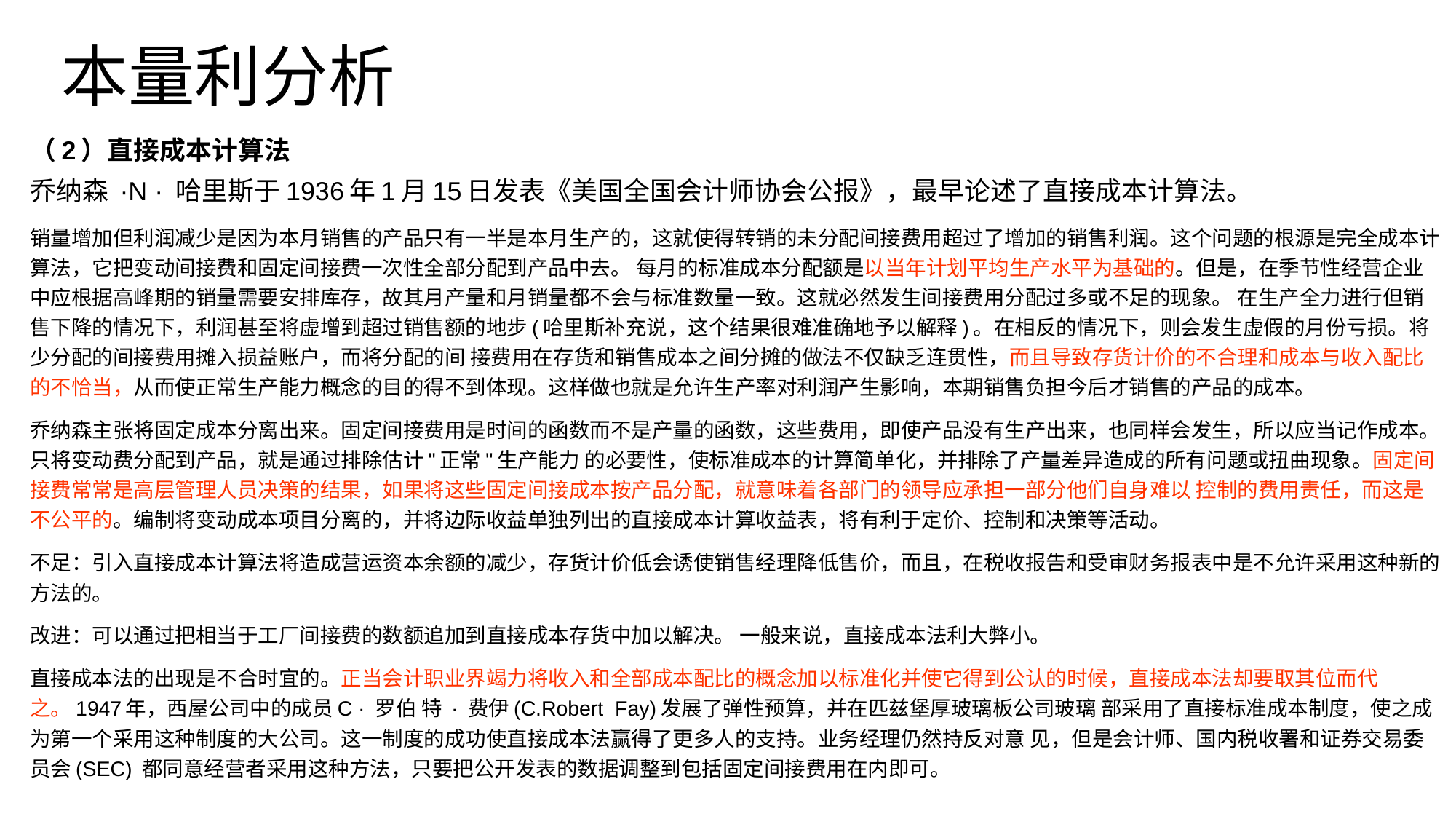

# 本量利分析
（2）直接成本计算法
乔纳森 ·N · 哈里斯于1936年1月15日发表《美国全国会计师协会公报》，最早论述了直接成本计算法。
销量增加但利润减少是因为本月销售的产品只有一半是本月生产的，这就使得转销的未分配间接费用超过了增加的销售利润。这个问题的根源是完全成本计算法，它把变动间接费和固定间接费一次性全部分配到产品中去。 每月的标准成本分配额是以当年计划平均生产水平为基础的。但是，在季节性经营企业中应根据高峰期的销量需要安排库存，故其月产量和月销量都不会与标准数量一致。这就必然发生间接费用分配过多或不足的现象。 在生产全力进行但销售下降的情况下，利润甚至将虚增到超过销售额的地步(哈里斯补充说，这个结果很难准确地予以解释)。在相反的情况下，则会发生虚假的月份亏损。将少分配的间接费用摊入损益账户，而将分配的间 接费用在存货和销售成本之间分摊的做法不仅缺乏连贯性，而且导致存货计价的不合理和成本与收入配比的不恰当，从而使正常生产能力概念的目的得不到体现。这样做也就是允许生产率对利润产生影响，本期销售负担今后才销售的产品的成本。
乔纳森主张将固定成本分离出来。固定间接费用是时间的函数而不是产量的函数，这些费用，即使产品没有生产出来，也同样会发生，所以应当记作成本。只将变动费分配到产品，就是通过排除估计"正常"生产能力 的必要性，使标准成本的计算简单化，并排除了产量差异造成的所有问题或扭曲现象。固定间接费常常是高层管理人员决策的结果，如果将这些固定间接成本按产品分配，就意味着各部门的领导应承担一部分他们自身难以 控制的费用责任，而这是不公平的。编制将变动成本项目分离的，并将边际收益单独列出的直接成本计算收益表，将有利于定价、控制和决策等活动。
不足：引入直接成本计算法将造成营运资本余额的减少，存货计价低会诱使销售经理降低售价，而且，在税收报告和受审财务报表中是不允许采用这种新的方法的。
改进：可以通过把相当于工厂间接费的数额追加到直接成本存货中加以解决。 一般来说，直接成本法利大弊小。
直接成本法的出现是不合时宜的。正当会计职业界竭力将收入和全部成本配比的概念加以标准化并使它得到公认的时候，直接成本法却要取其位而代之。1947年，西屋公司中的成员C · 罗伯 特 · 费伊(C.Robert  Fay)发展了弹性预算，并在匹兹堡厚玻璃板公司玻璃 部采用了直接标准成本制度，使之成为第一个采用这种制度的大公司。这一制度的成功使直接成本法赢得了更多人的支持。业务经理仍然持反对意 见，但是会计师、国内税收署和证券交易委员会(SEC) 都同意经营者采用这种方法，只要把公开发表的数据调整到包括固定间接费用在内即可。